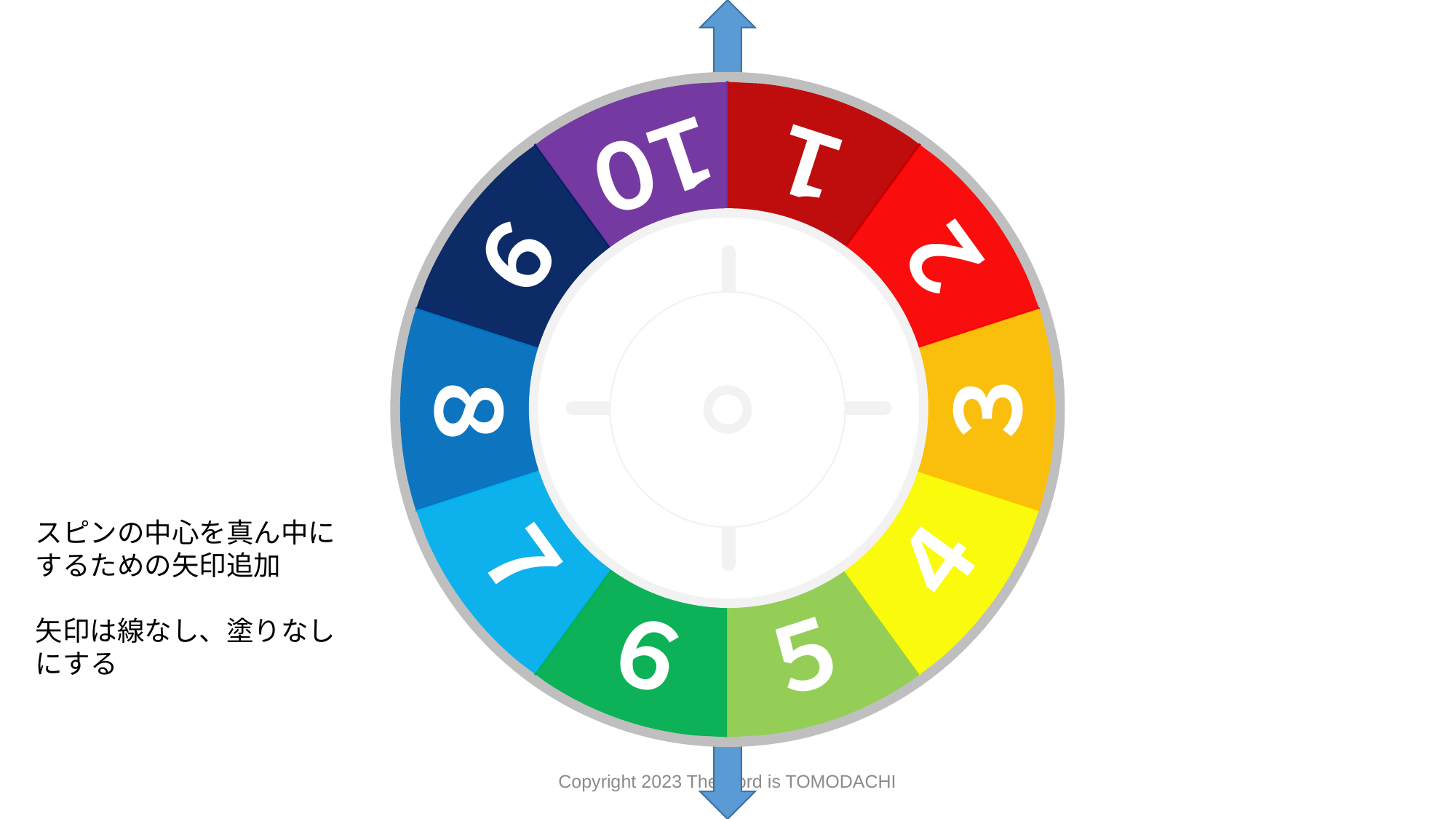

１
１
０

９
２

３
８

４
７
スピンの中心を真ん中にするための矢印追加

矢印は線なし、塗りなしにする
６
５
Copyright 2023 The word is TOMODACHI